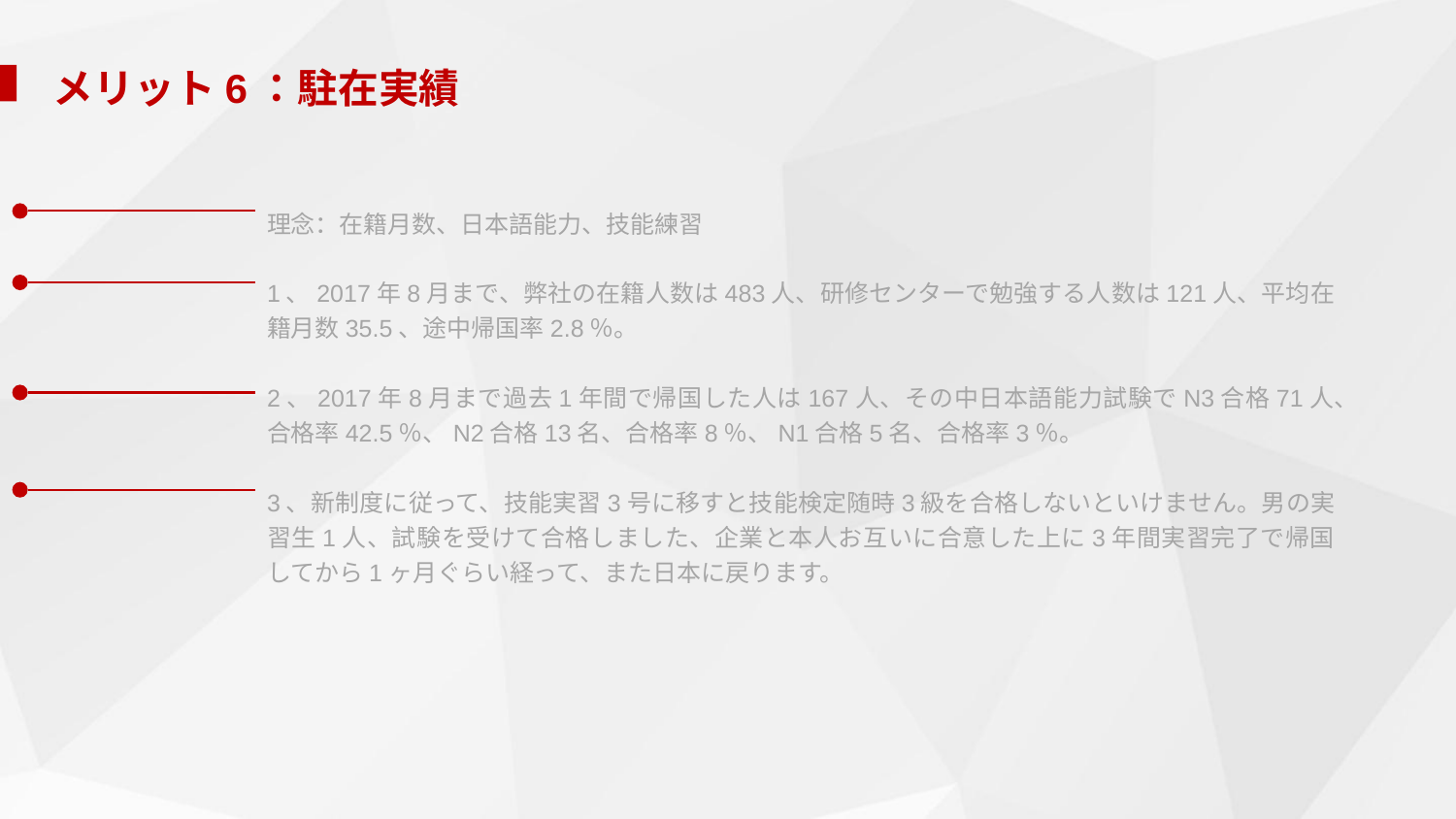

メリット6：駐在実績

理念：在籍月数、日本語能力、技能練習

1、2017年8月まで、弊社の在籍人数は483人、研修センターで勉強する人数は121人、平均在籍月数35.5、途中帰国率2.8％。

2、2017年8月まで過去1年間で帰国した人は167人、その中日本語能力試験でN3合格71人、合格率42.5％、N2合格13名、合格率8％、N1合格5名、合格率3％。

3、新制度に従って、技能実習3号に移すと技能検定随時3級を合格しないといけません。男の実習生1人、試験を受けて合格しました、企業と本人お互いに合意した上に3年間実習完了で帰国してから1ヶ月ぐらい経って、また日本に戻ります。